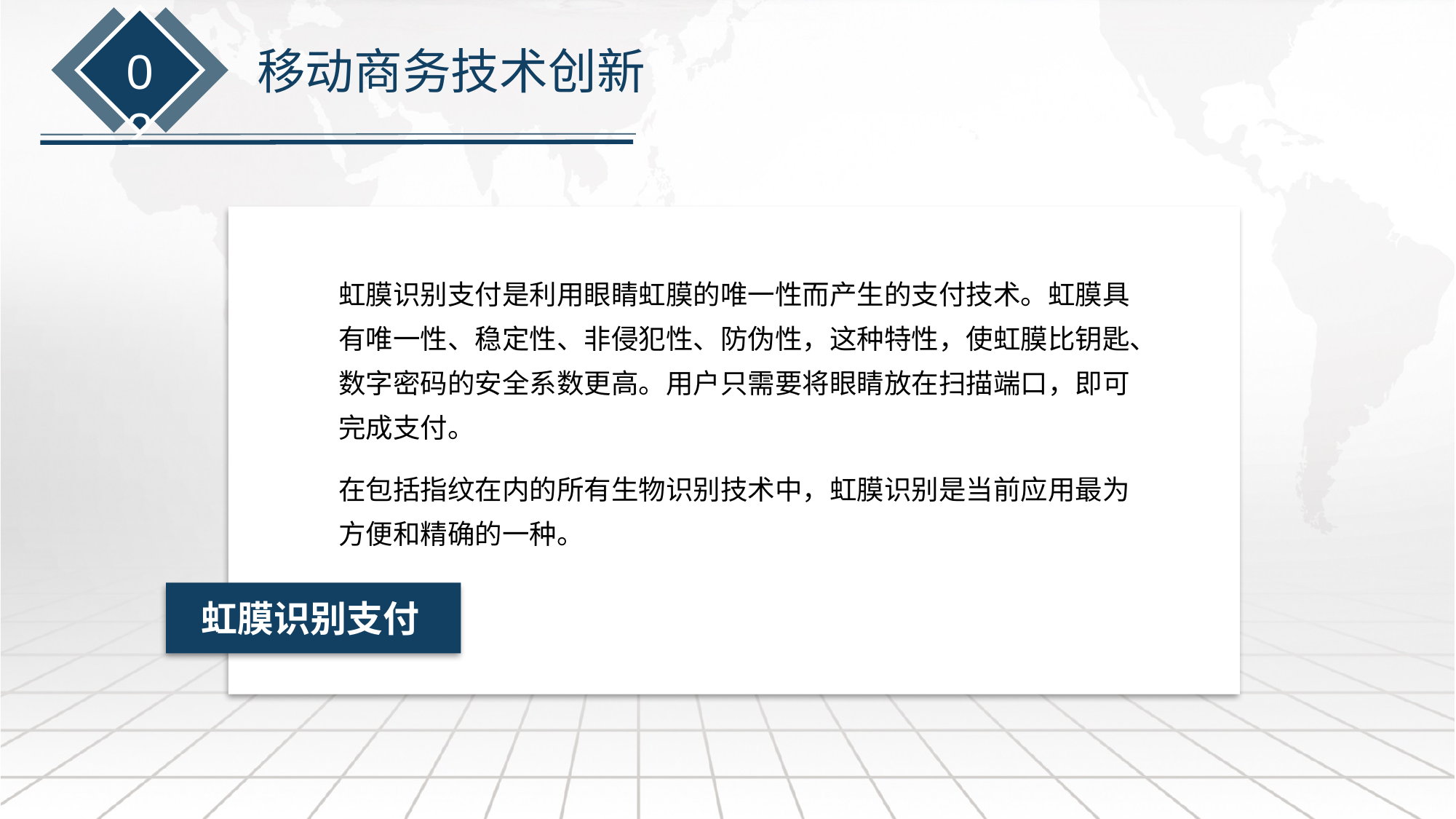

02
移动商务技术创新

虹膜识别支付是利用眼睛虹膜的唯一性而产生的支付技术。虹膜具有唯一性、稳定性、非侵犯性、防伪性，这种特性，使虹膜比钥匙、数字密码的安全系数更高。用户只需要将眼睛放在扫描端口，即可完成支付。
在包括指纹在内的所有生物识别技术中，虹膜识别是当前应用最为方便和精确的一种。

虹膜识别支付